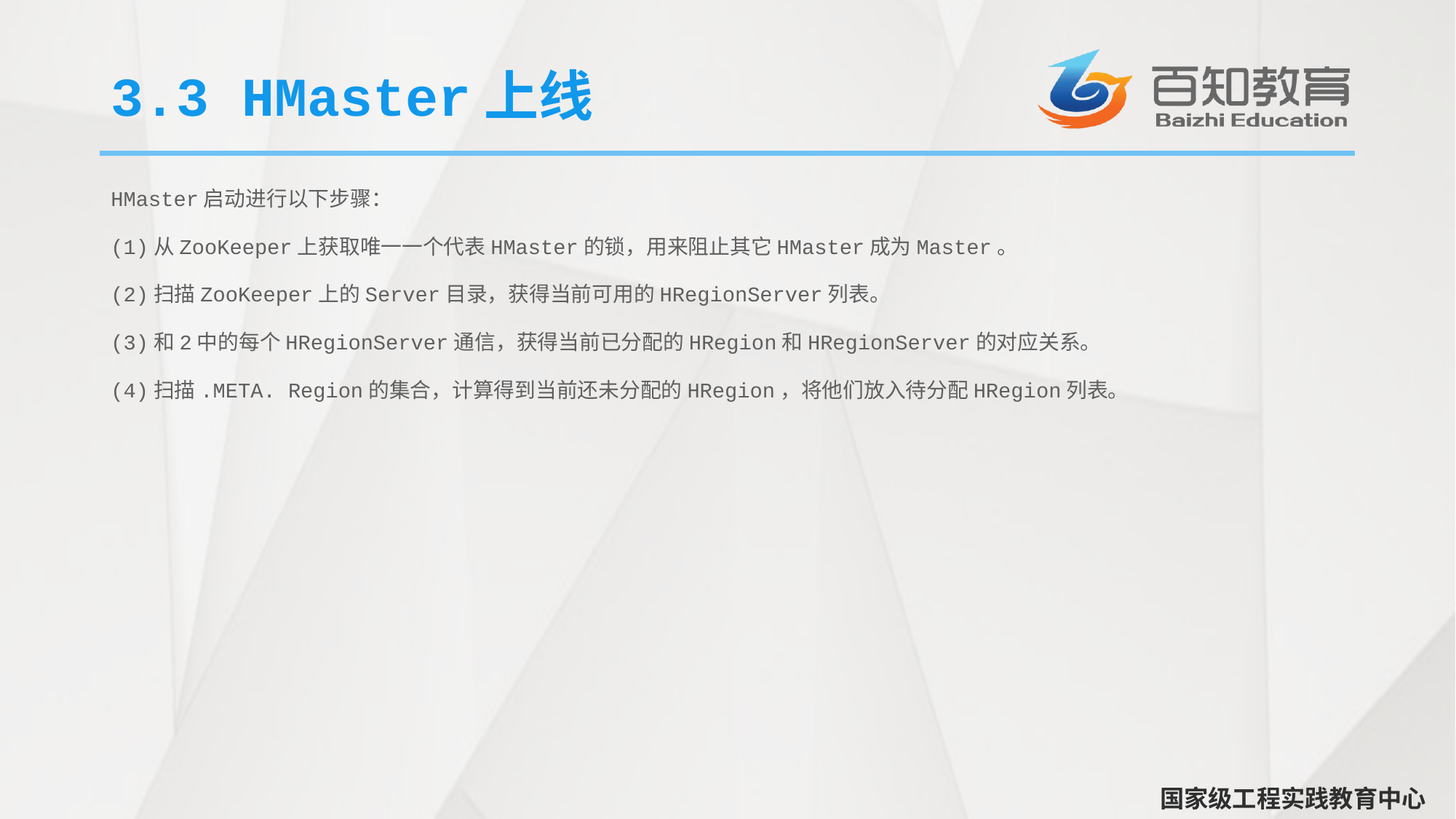

# 3.3 HMaster上线
HMaster启动进行以下步骤：
(1)从ZooKeeper上获取唯一一个代表HMaster的锁，用来阻止其它HMaster成为Master。
(2)扫描ZooKeeper上的Server目录，获得当前可用的HRegionServer列表。
(3)和2中的每个HRegionServer通信，获得当前已分配的HRegion和HRegionServer的对应关系。
(4)扫描.META. Region的集合，计算得到当前还未分配的HRegion，将他们放入待分配HRegion列表。